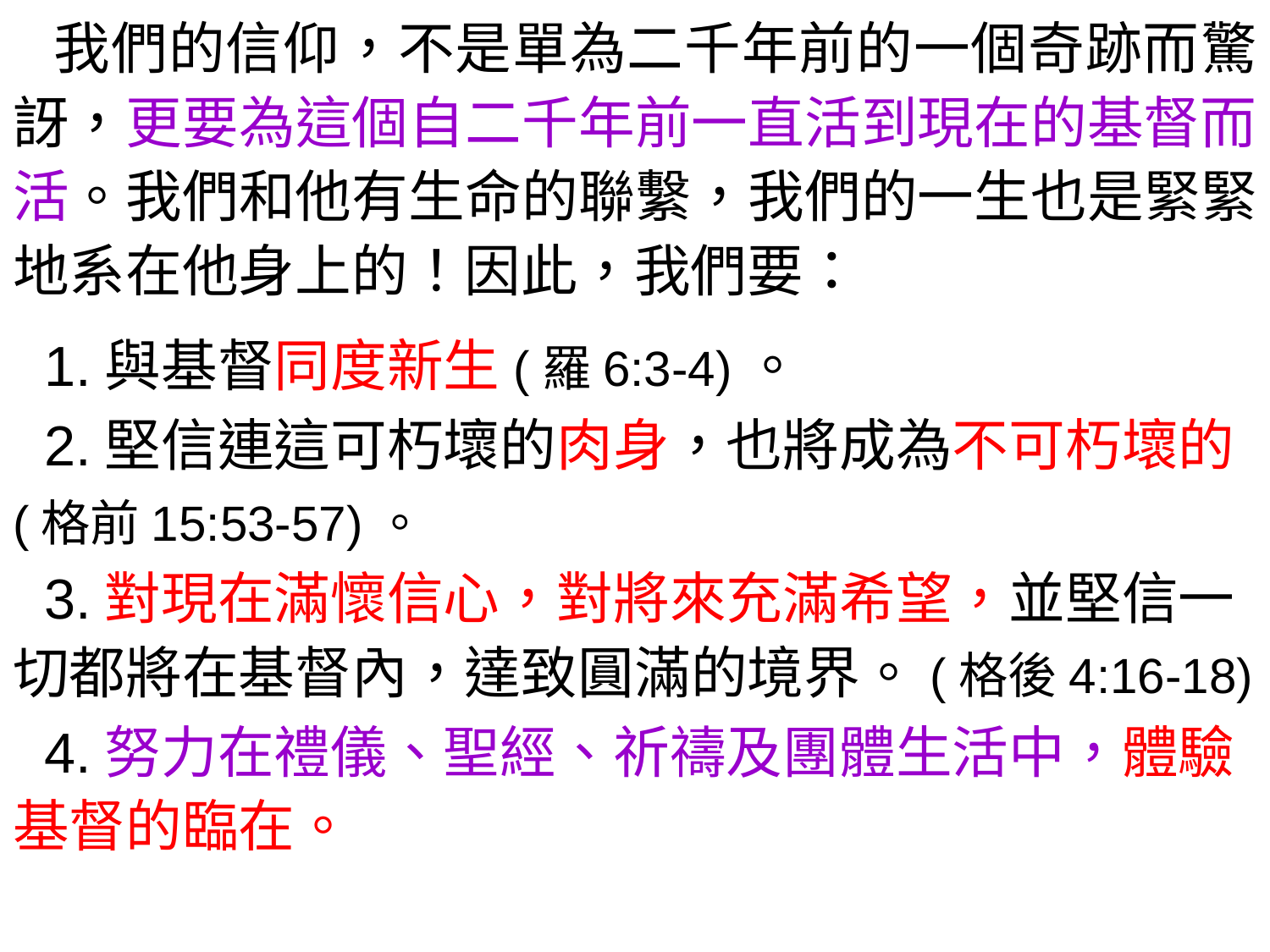

我們的信仰，不是單為二千年前的一個奇跡而驚訝，更要為這個自二千年前一直活到現在的基督而活。我們和他有生命的聯繫，我們的一生也是緊緊地系在他身上的！因此，我們要：
  1.與基督同度新生(羅6:3-4)。
  2.堅信連這可朽壞的肉身，也將成為不可朽壞的(格前15:53-57)。
  3.對現在滿懷信心，對將來充滿希望，並堅信一切都將在基督內，達致圓滿的境界。(格後4:16-18)
  4.努力在禮儀、聖經、祈禱及團體生活中，體驗基督的臨在。